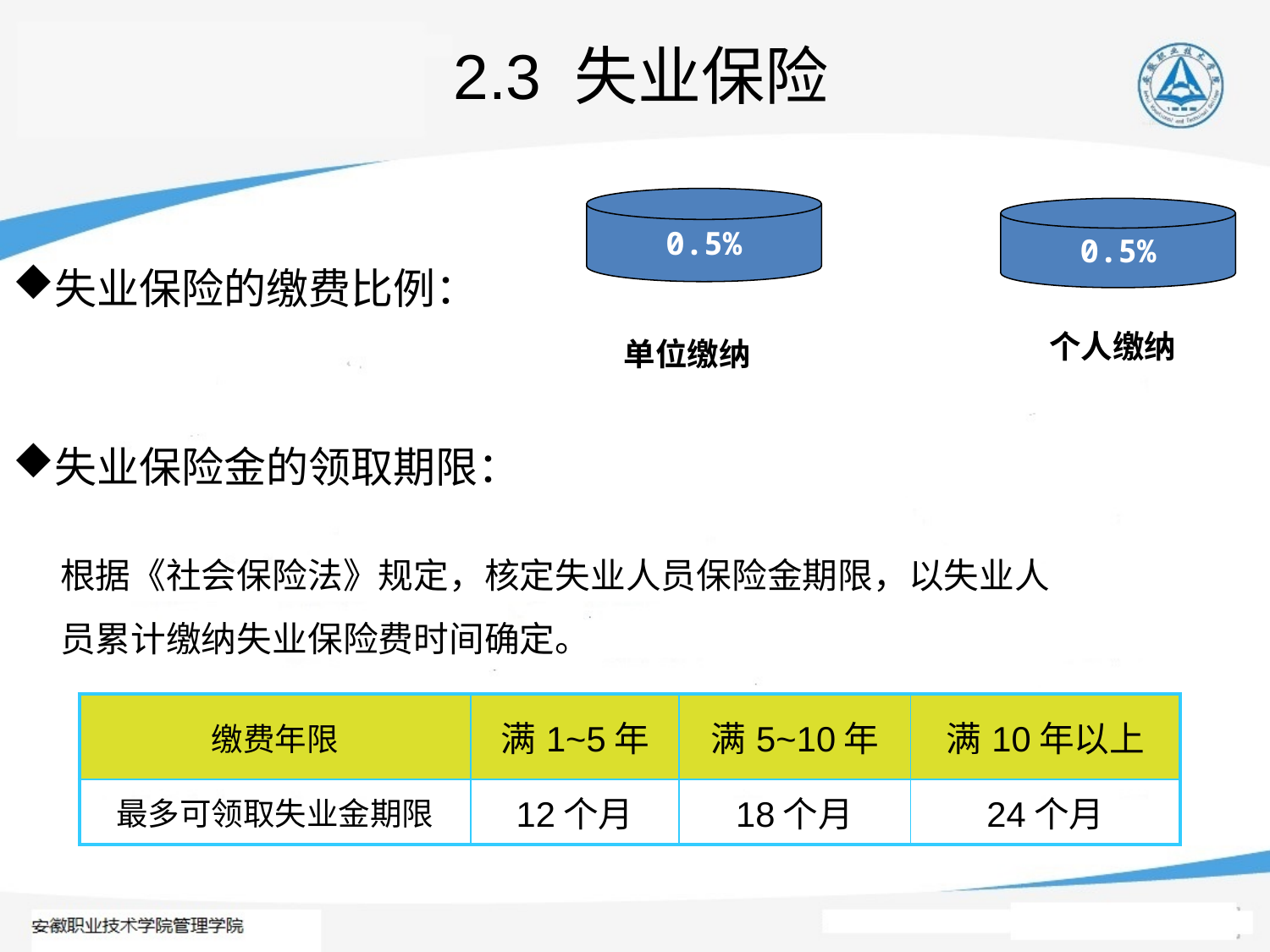

2.3 失业保险
0.5%
0.5%
个人缴纳
单位缴纳
失业保险的缴费比例：
0.6%
失业保险金的领取期限：
根据《社会保险法》规定，核定失业人员保险金期限，以失业人员累计缴纳失业保险费时间确定。
| 缴费年限 | 满1~5年 | 满5~10年 | 满10年以上 |
| --- | --- | --- | --- |
| 最多可领取失业金期限 | 12个月 | 18个月 | 24个月 |